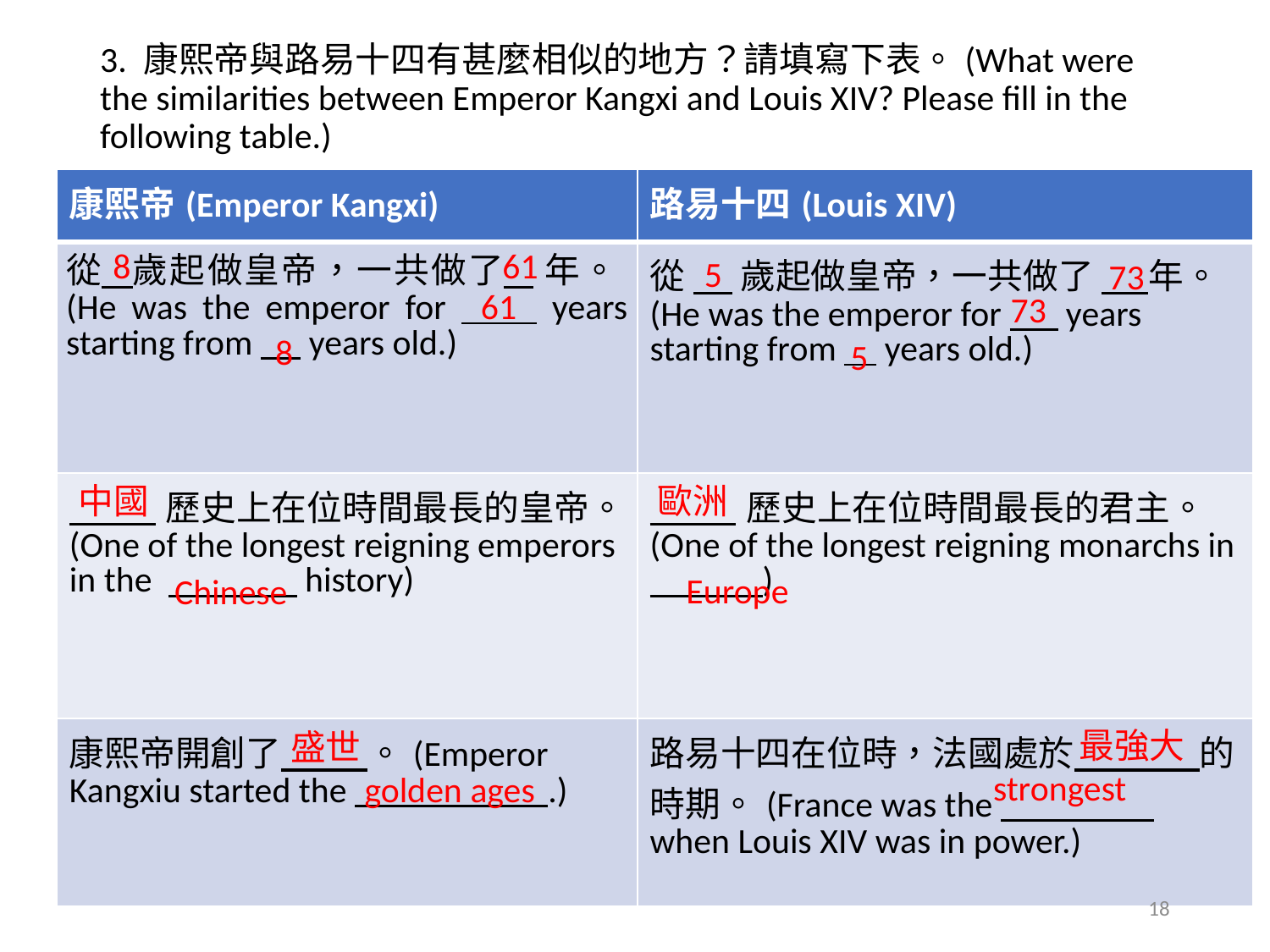

3. 康熙帝與路易十四有甚麼相似的地方？請填寫下表。(What were the similarities between Emperor Kangxi and Louis XIV? Please fill in the following table.)

| 康熙帝(Emperor Kangxi) | 路易十四(Louis XIV) |
| --- | --- |
| 從 歲起做皇帝，一共做了 年。(He was the emperor for years starting from years old.) | 從 歲起做皇帝，一共做了 年。(He was the emperor for years starting from years old.) |
| 歷史上在位時間最長的皇帝。(One of the longest reigning emperors in the history) | 歷史上在位時間最長的君主。(One of the longest reigning monarchs in ) |
| 康熙帝開創了 。(Emperor Kangxiu started the .) | 路易十四在位時，法國處於 的時期。(France was the when Louis XIV was in power.) |
8
61
5
73
61
73
8
5
歐洲
中國
Europe
Chinese
最強大
盛世
strongest
golden ages
18